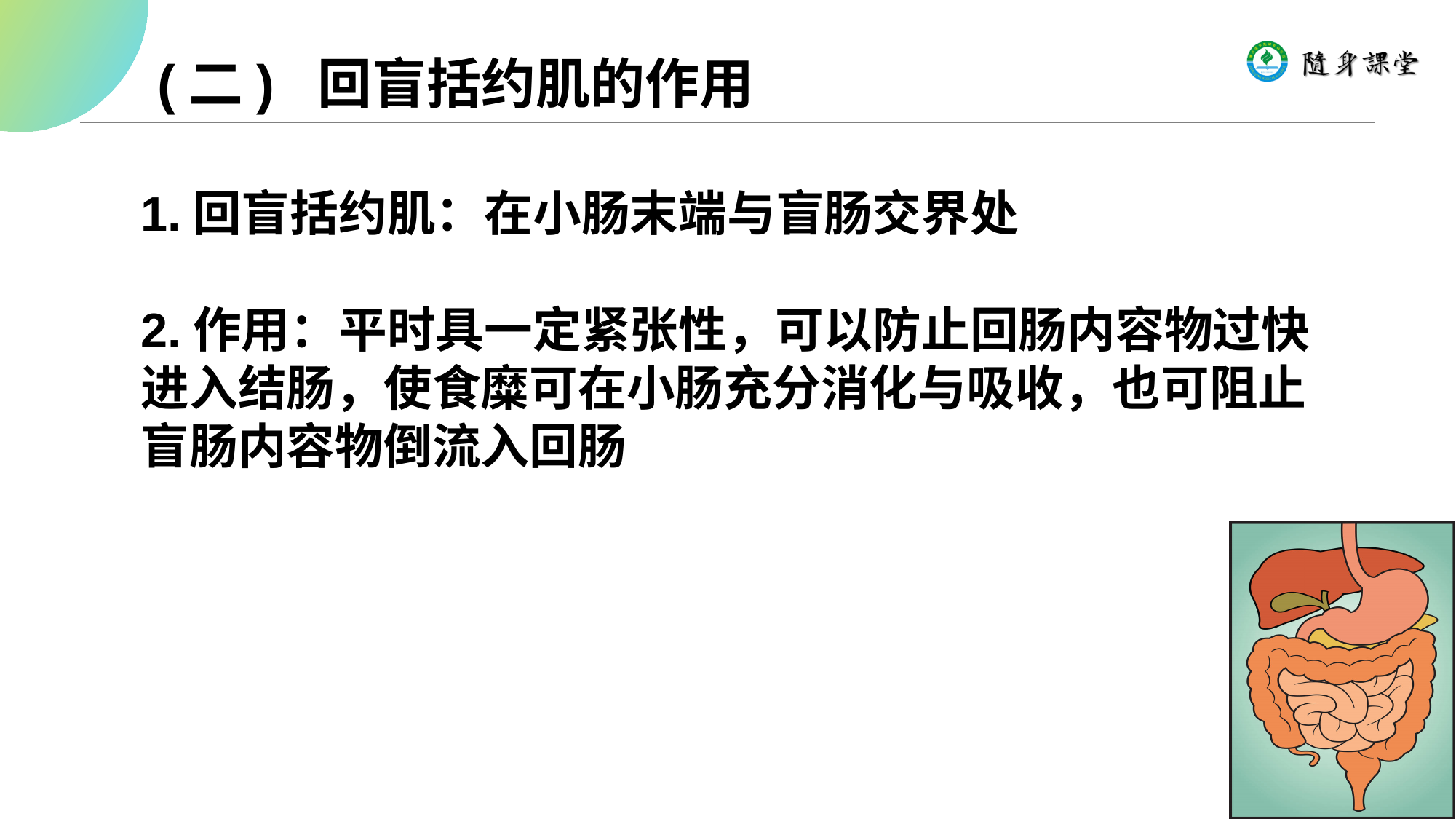

(二)  回盲括约肌的作用
1.回盲括约肌：在小肠末端与盲肠交界处

2.作用：平时具一定紧张性，可以防止回肠内容物过快进入结肠，使食糜可在小肠充分消化与吸收，也可阻止盲肠内容物倒流入回肠

40